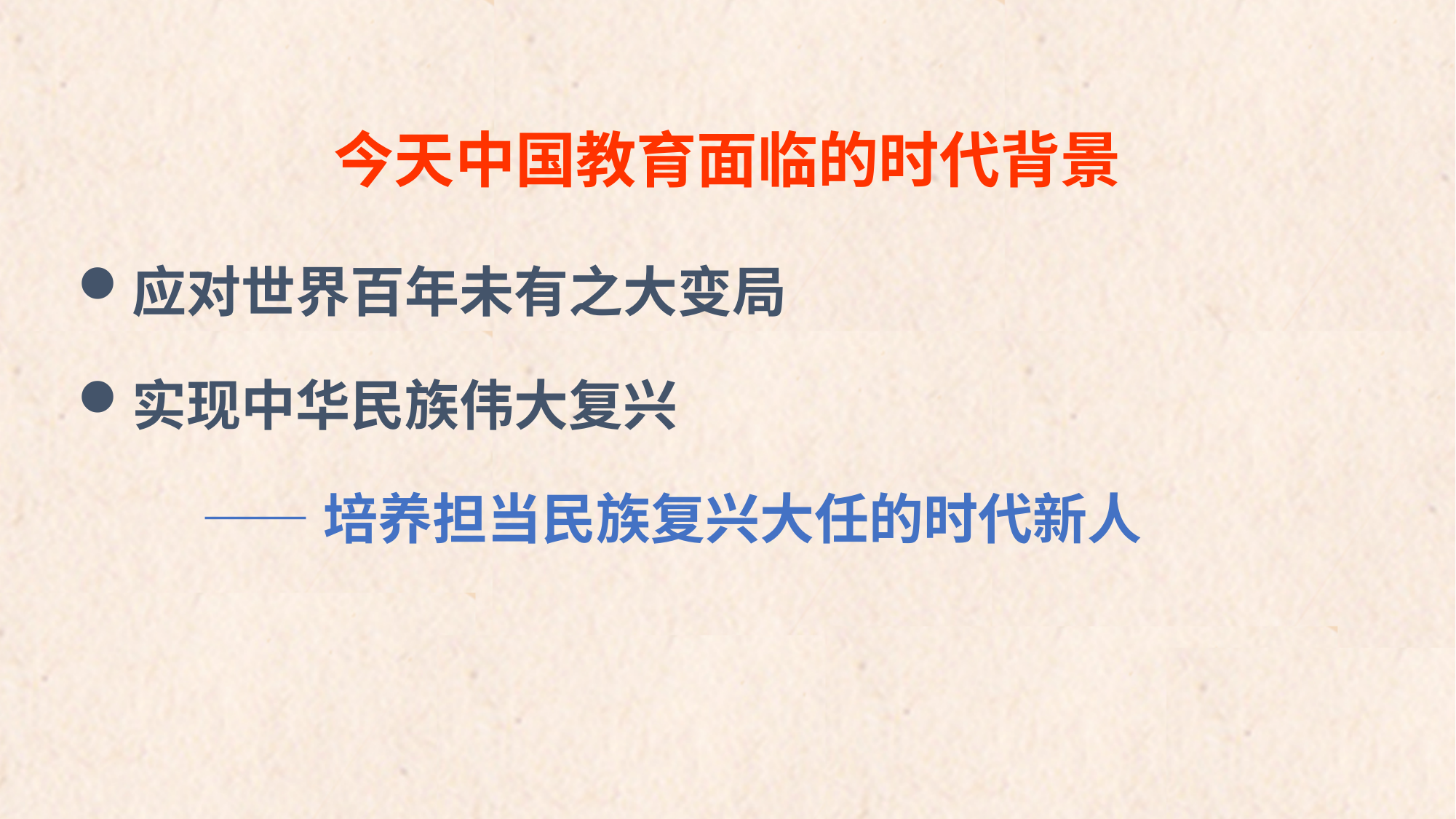

# 今天中国教育面临的时代背景

应对世界百年未有之大变局
实现中华民族伟大复兴
          ——培养担当民族复兴大任的时代新人